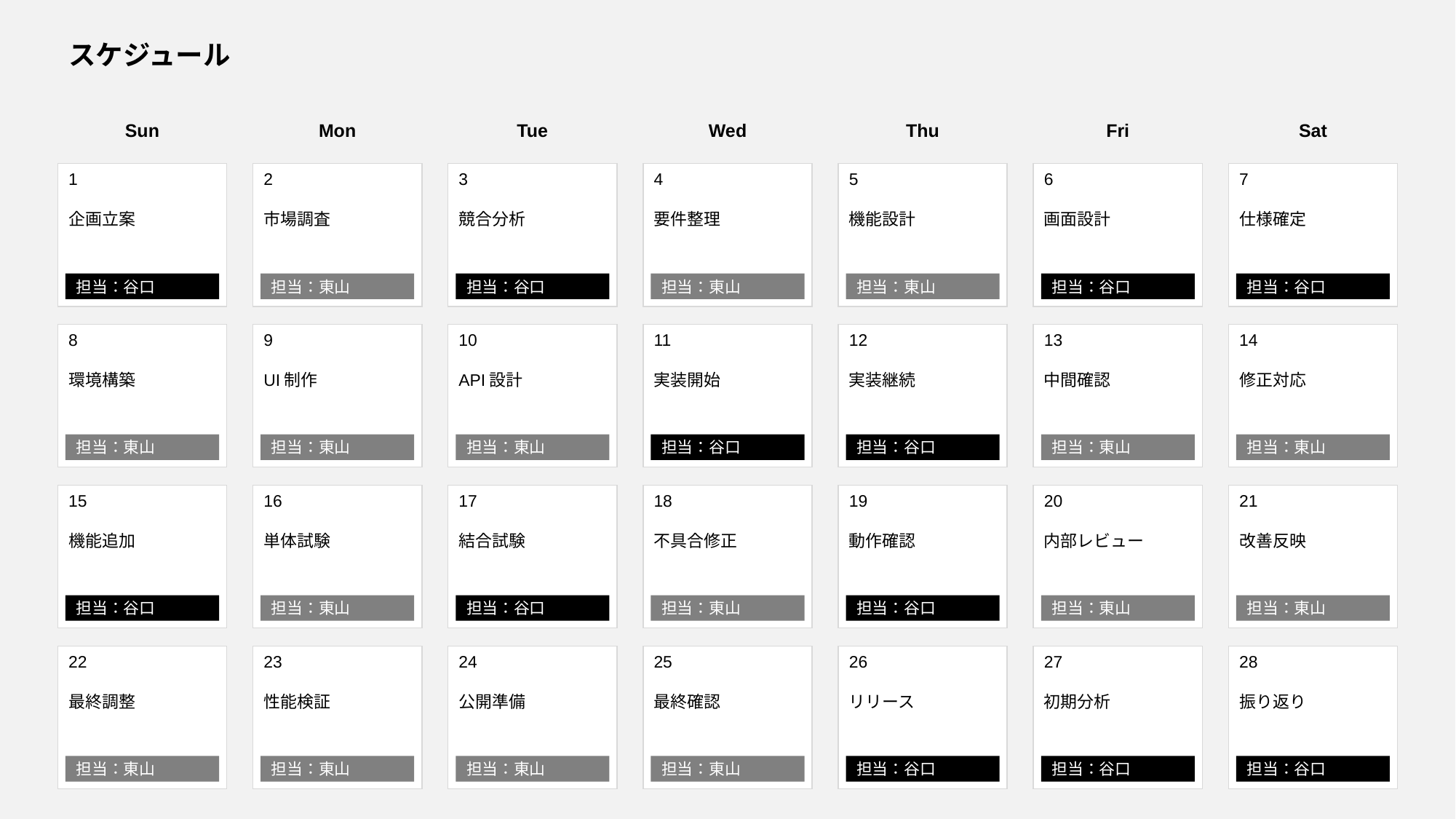

スケジュール
Sun
Mon
Tue
Wed
Thu
Fri
Sat
1

企画立案
2

市場調査
3

競合分析
4

要件整理
5

機能設計
6

画面設計
7

仕様確定
担当：谷口
担当：東山
担当：谷口
担当：東山
担当：東山
担当：谷口
担当：谷口
8

環境構築
9

UI制作
10

API設計
11

実装開始
12

実装継続
13

中間確認
14

修正対応
担当：東山
担当：東山
担当：東山
担当：谷口
担当：谷口
担当：東山
担当：東山
15

機能追加
16

単体試験
17

結合試験
18

不具合修正
19

動作確認
20

内部レビュー
21

改善反映
担当：谷口
担当：東山
担当：谷口
担当：東山
担当：谷口
担当：東山
担当：東山
22

最終調整
23

性能検証
24

公開準備
25

最終確認
26

リリース
27

初期分析
28

振り返り
担当：東山
担当：東山
担当：東山
担当：東山
担当：谷口
担当：谷口
担当：谷口